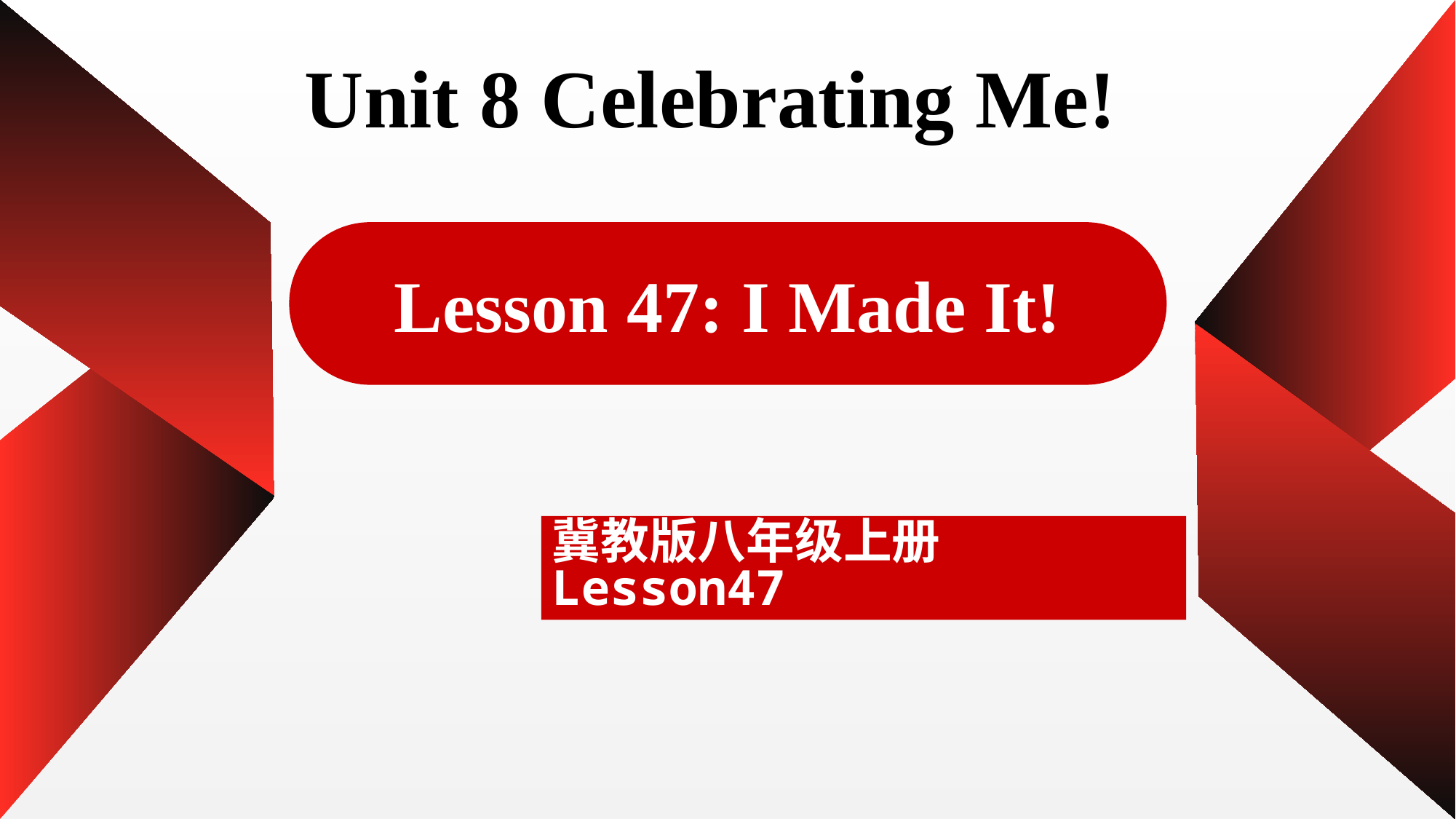

Unit 8 Celebrating Me!
Lesson 47: I Made It!
冀教版八年级上册Lesson47